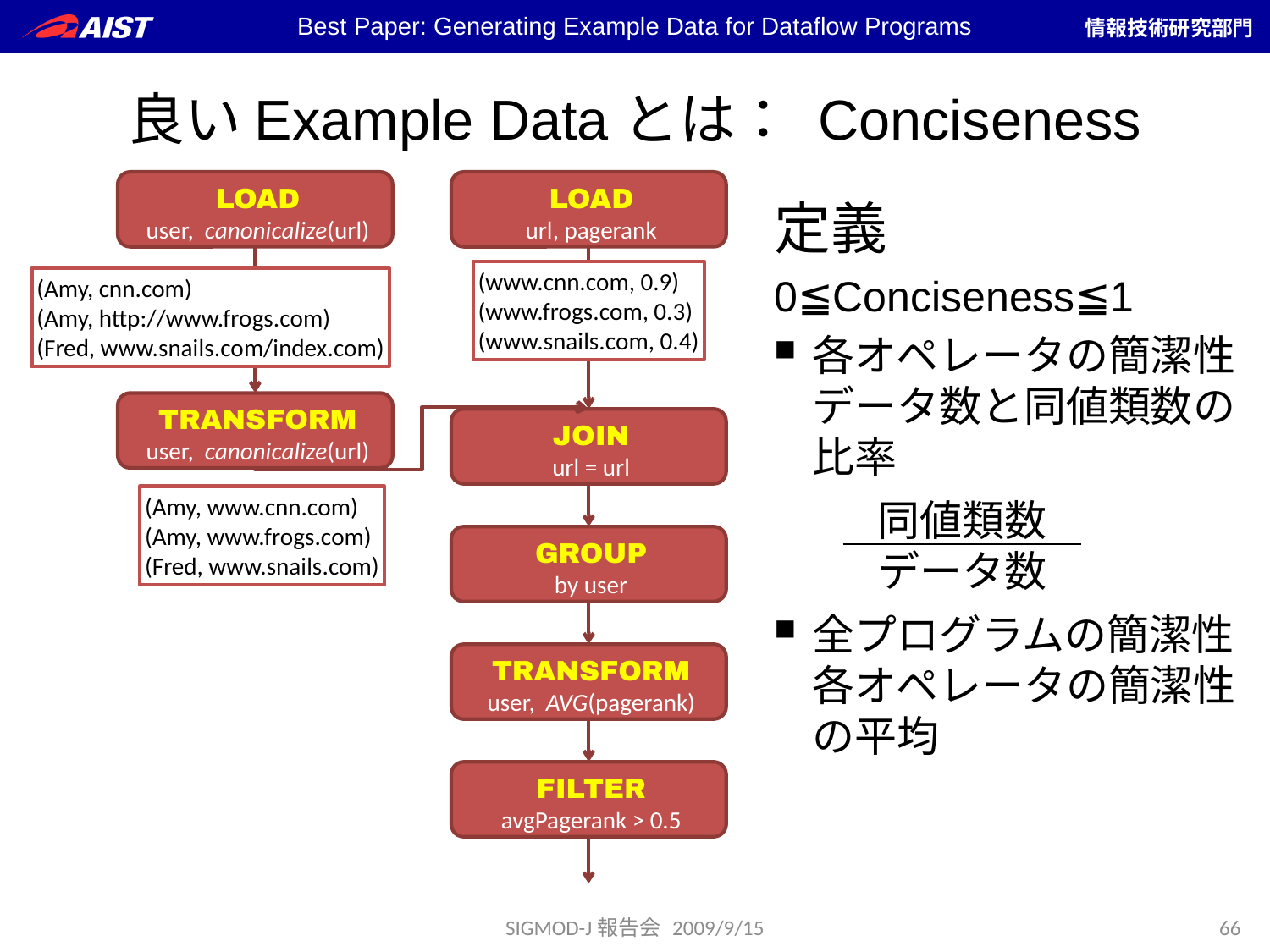

Best Paper: Generating Example Data for Dataflow Programs
# 良いExample Dataとは： Conciseness
LOAD
user,  canonicalize(url)
LOAD
url, pagerank
定義
0≦Conciseness≦1
各オペレータの簡潔性
データ数と同値類数の比率

全プログラムの簡潔性
各オペレータの簡潔性の平均

(www.cnn.com, 0.9)
(www.frogs.com, 0.3)
(www.snails.com, 0.4)
(Amy, cnn.com)
(Amy, http://www.frogs.com)
(Fred, www.snails.com/index.com)
TRANSFORM
user,  canonicalize(url)
JOIN
url = url
(Amy, www.cnn.com)
(Amy, www.frogs.com)
(Fred, www.snails.com)
同値類数
データ数
GROUP
by user
TRANSFORM
user,  AVG(pagerank)

FILTER
avgPagerank > 0.5
SIGMOD-J報告会 2009/9/15
66